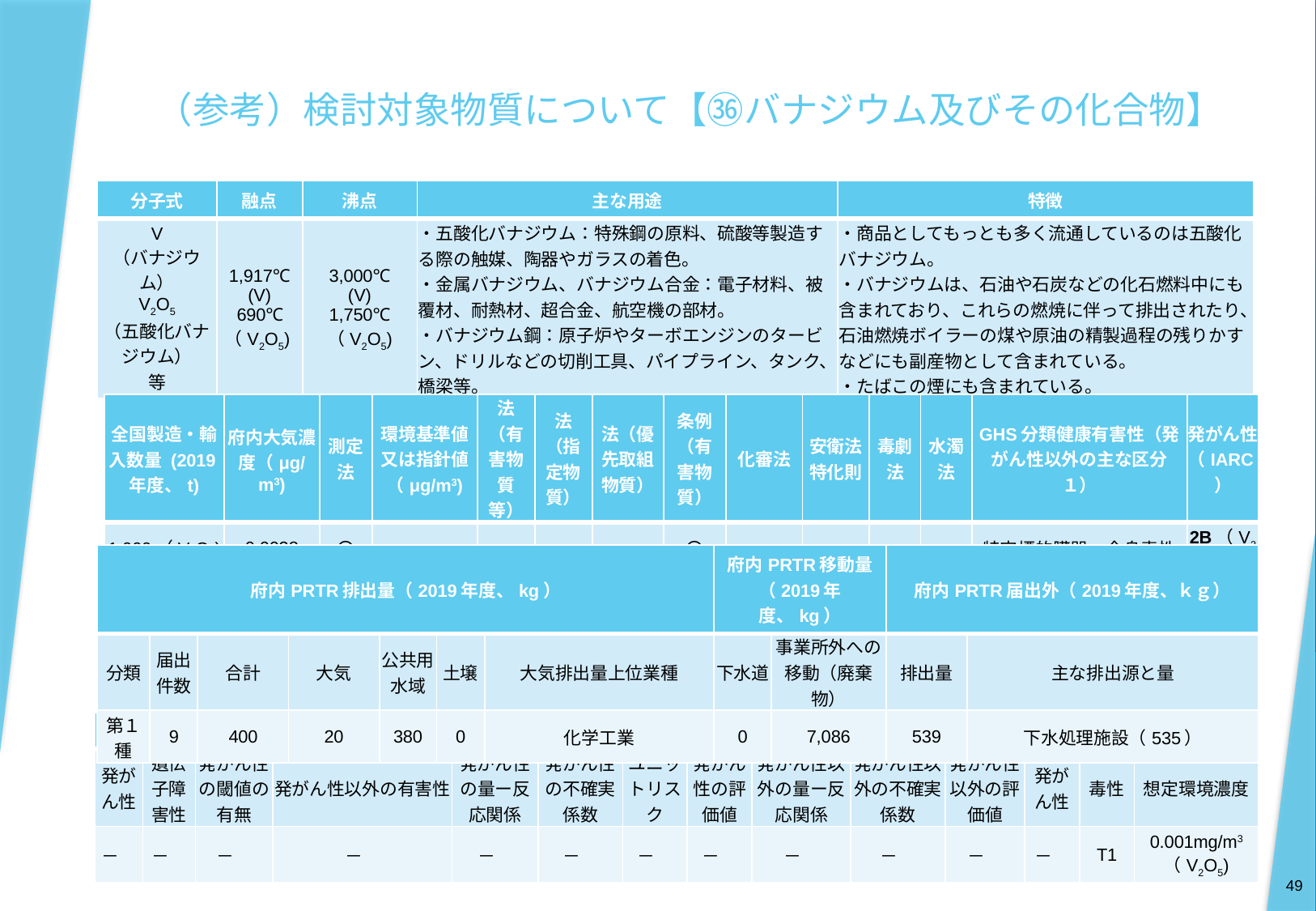

# （参考）検討対象物質について【㊱バナジウム及びその化合物】
| 分子式 | 融点 | 沸点 | 主な用途 | 特徴 |
| --- | --- | --- | --- | --- |
| V （バナジウム） V2O5 （五酸化バナジウム） 等 | 1,917℃ (V) 690℃（V2O5) | 3,000℃ (V) 1,750℃ （V2O5) | ・五酸化バナジウム：特殊鋼の原料、硫酸等製造する際の触媒、陶器やガラスの着色。 ・金属バナジウム、バナジウム合金：電子材料、被覆材、耐熱材、超合金、航空機の部材。 ・バナジウム鋼：原子炉やターボエンジンのタービン、ドリルなどの切削工具、パイプライン、タンク、橋梁等。 | ・商品としてもっとも多く流通しているのは五酸化バナジウム。 ・バナジウムは、石油や石炭などの化石燃料中にも含まれており、これらの燃焼に伴って排出されたり、石油燃焼ボイラーの煤や原油の精製過程の残りかすなどにも副産物として含まれている。 ・たばこの煙にも含まれている。 |
| 全国製造・輸入数量 (2019年度、t) | 府内大気濃度（μg/m3) | 測定法 | 環境基準値又は指針値（μg/m3) | 法（有害物質等） | 法（指定物質） | 法（優先取組物質） | 条例（有害物質） | 化審法 | 安衛法 特化則 | 毒劇法 | 水濁法 | GHS分類健康有害性（発がん性以外の主な区分１） | 発がん性 （IARC） |
| --- | --- | --- | --- | --- | --- | --- | --- | --- | --- | --- | --- | --- | --- |
| 1,000（V2O5) | 0.0038 | 〇 | － | － | － | － | 〇 | － | － | － | － | 特定標的臓器・全身毒性 | 2B（V2O5) |

| 府内PRTR排出量（2019年度、kg） |  |  |  |  |  |  | 府内PRTR移動量（2019年度、kg） |  | 府内PRTR届出外（2019年度、ｋｇ） |  |
| --- | --- | --- | --- | --- | --- | --- | --- | --- | --- | --- |
| 分類 | 届出件数 | 合計 | 大気 | 公共用水域 | 土壌 | 大気排出量上位業種 | 下水道 | 事業所外への移動（廃棄物） | 排出量 | 主な排出源と量 |
| 第１種 | 9 | 400 | 20 | 380 | 0 | 化学工業 | 0 | 7,086 | 539 | 下水処理施設（535） |
| 中央環境審議会での検討 |  |  |  |  |  |  |  |  |  |  | 条例制定時の検討 |  |  |
| --- | --- | --- | --- | --- | --- | --- | --- | --- | --- | --- | --- | --- | --- |
| 発がん性 | 遺伝子障害性 | 発がん性の閾値の有無 | 発がん性以外の有害性 | 発がん性の量ー反応関係 | 発がん性の不確実係数 | ユニットリスク | 発がん性の評価値 | 発がん性以外の量ー反応関係 | 発がん性以外の不確実係数 | 発がん性以外の評価値 | 発がん性 | 毒性 | 想定環境濃度 |
| － | － | － | － | － | － | － | － | － | － | － | － | T1 | 0.001mg/m3 （V2O5) |
49